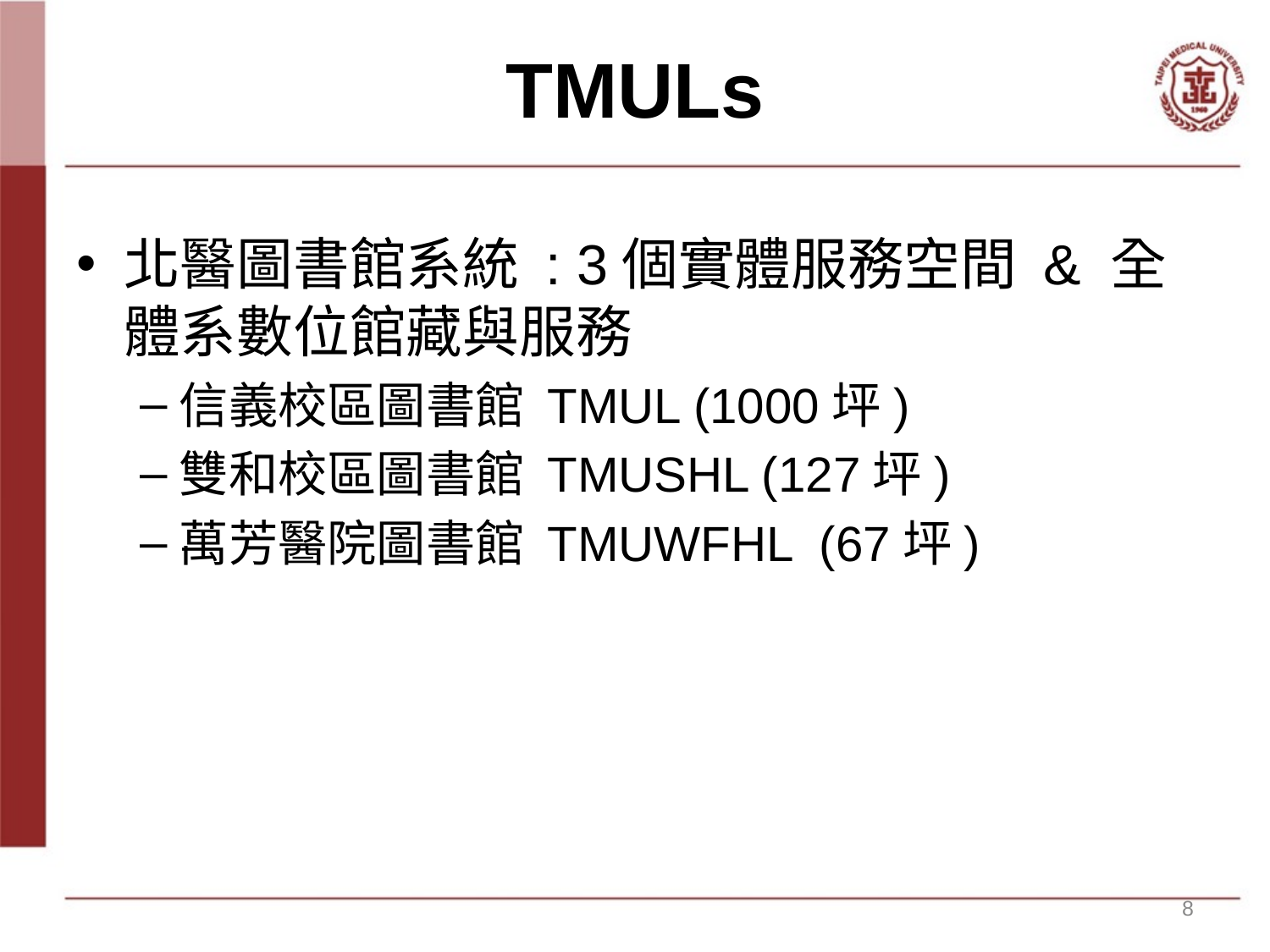

# TMULs
北醫圖書館系統 : 3個實體服務空間 & 全體系數位館藏與服務
信義校區圖書館 TMUL (1000坪)
雙和校區圖書館 TMUSHL (127坪)
萬芳醫院圖書館 TMUWFHL  (67坪)

8